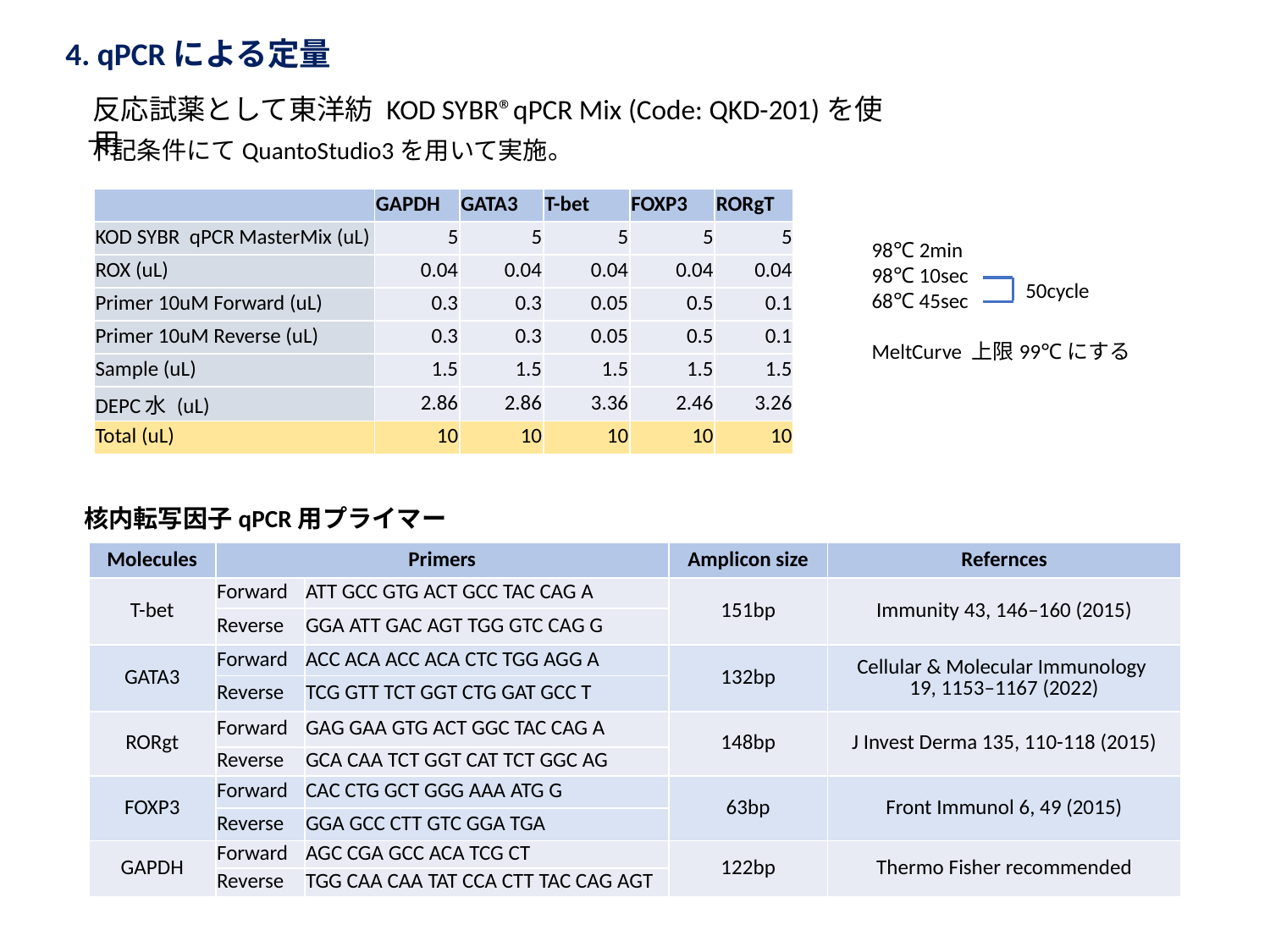

4. qPCRによる定量
反応試薬として東洋紡 KOD SYBR®qPCR Mix (Code: QKD-201)を使用
下記条件にてQuantoStudio3を用いて実施。
|  | GAPDH | GATA3 | T-bet | FOXP3 | RORgT |
| --- | --- | --- | --- | --- | --- |
| KOD SYBR qPCR MasterMix (uL) | 5 | 5 | 5 | 5 | 5 |
| ROX (uL) | 0.04 | 0.04 | 0.04 | 0.04 | 0.04 |
| Primer 10uM Forward (uL) | 0.3 | 0.3 | 0.05 | 0.5 | 0.1 |
| Primer 10uM Reverse (uL) | 0.3 | 0.3 | 0.05 | 0.5 | 0.1 |
| Sample (uL) | 1.5 | 1.5 | 1.5 | 1.5 | 1.5 |
| DEPC水 (uL) | 2.86 | 2.86 | 3.36 | 2.46 | 3.26 |
| Total (uL) | 10 | 10 | 10 | 10 | 10 |
98℃ 2min
98℃ 10sec
68℃ 45sec

MeltCurve 上限99℃にする
50cycle

核内転写因子qPCR用プライマー
| Molecules | Primers |  | Amplicon size | Refernces |
| --- | --- | --- | --- | --- |
| T-bet | Forward | ATT GCC GTG ACT GCC TAC CAG A | 151bp | Immunity 43, 146–160 (2015) |
|  | Reverse | GGA ATT GAC AGT TGG GTC CAG G |  |  |
| GATA3 | Forward | ACC ACA ACC ACA CTC TGG AGG A | 132bp | Cellular & Molecular Immunology 19, 1153–1167 (2022) |
|  | Reverse | TCG GTT TCT GGT CTG GAT GCC T |  |  |
| RORgt | Forward | GAG GAA GTG ACT GGC TAC CAG A | 148bp | J Invest Derma 135, 110-118 (2015) |
|  | Reverse | GCA CAA TCT GGT CAT TCT GGC AG |  |  |
| FOXP3 | Forward | CAC CTG GCT GGG AAA ATG G | 63bp | Front Immunol 6, 49 (2015) |
|  | Reverse | GGA GCC CTT GTC GGA TGA |  |  |
| GAPDH | Forward | AGC CGA GCC ACA TCG CT | 122bp | Thermo Fisher recommended |
|  | Reverse | TGG CAA CAA TAT CCA CTT TAC CAG AGT |  |  |